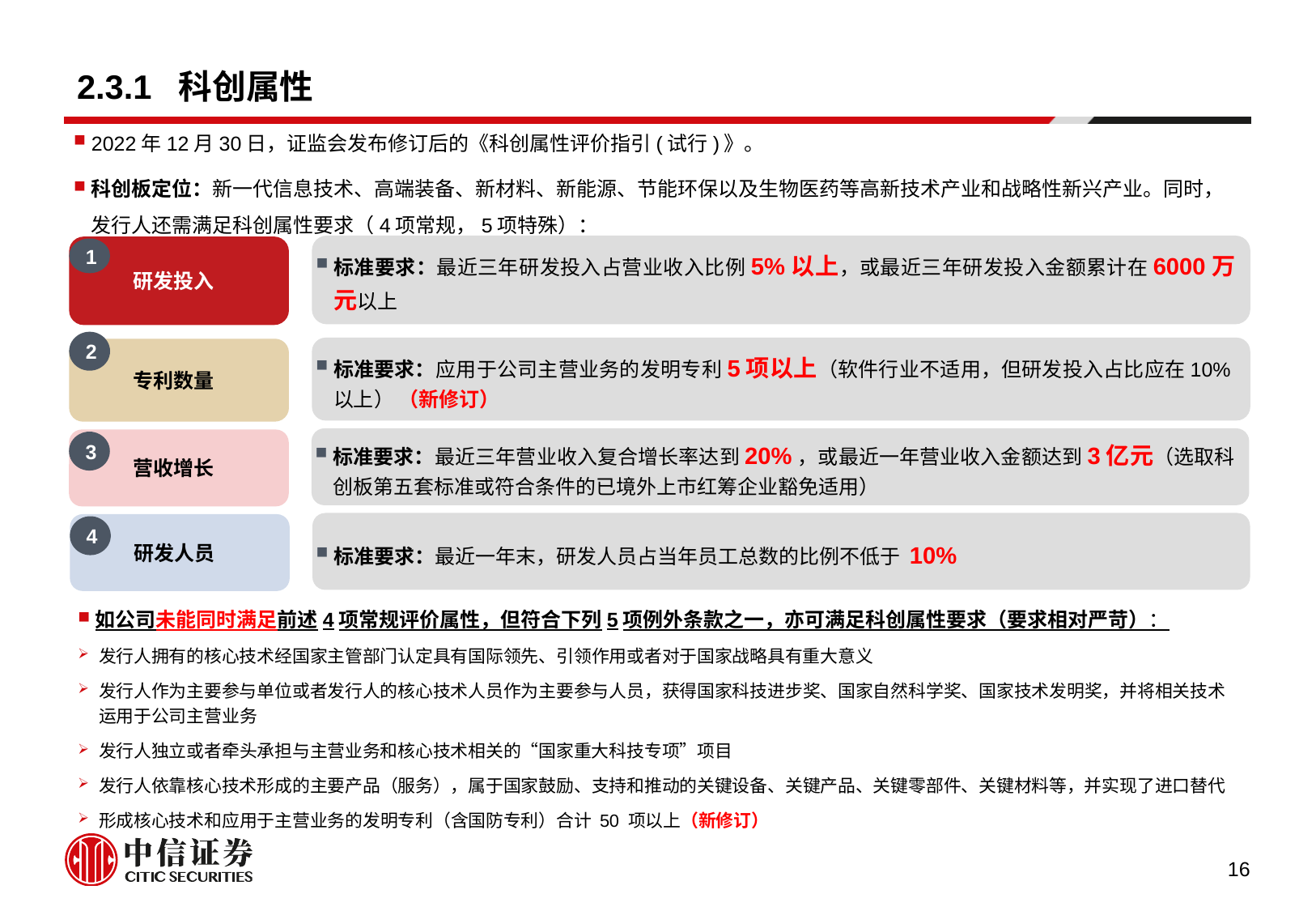

# 2.3.1  科创属性
2022年12月30日，证监会发布修订后的《科创属性评价指引(试行)》。
科创板定位：新一代信息技术、高端装备、新材料、新能源、节能环保以及生物医药等高新技术产业和战略性新兴产业。同时，发行人还需满足科创属性要求（4项常规，5项特殊）：

标准要求：最近三年研发投入占营业收入比例5%以上，或最近三年研发投入金额累计在6000万元以上
研发投入
1
2
标准要求：应用于公司主营业务的发明专利5项以上（软件行业不适用，但研发投入占比应在10%以上） （新修订）
专利数量
标准要求：最近三年营业收入复合增长率达到20%，或最近一年营业收入金额达到3亿元（选取科创板第五套标准或符合条件的已境外上市红筹企业豁免适用）
营收增长
3
标准要求：最近一年末，研发人员占当年员工总数的比例不低于 10%
研发人员
4
如公司未能同时满足前述4项常规评价属性，但符合下列5项例外条款之一，亦可满足科创属性要求（要求相对严苛）：
发行人拥有的核心技术经国家主管部门认定具有国际领先、引领作用或者对于国家战略具有重大意义
发行人作为主要参与单位或者发行人的核心技术人员作为主要参与人员，获得国家科技进步奖、国家自然科学奖、国家技术发明奖，并将相关技术运用于公司主营业务
发行人独立或者牵头承担与主营业务和核心技术相关的“国家重大科技专项”项目
发行人依靠核心技术形成的主要产品（服务），属于国家鼓励、支持和推动的关键设备、关键产品、关键零部件、关键材料等，并实现了进口替代
形成核心技术和应用于主营业务的发明专利（含国防专利）合计 50 项以上（新修订）